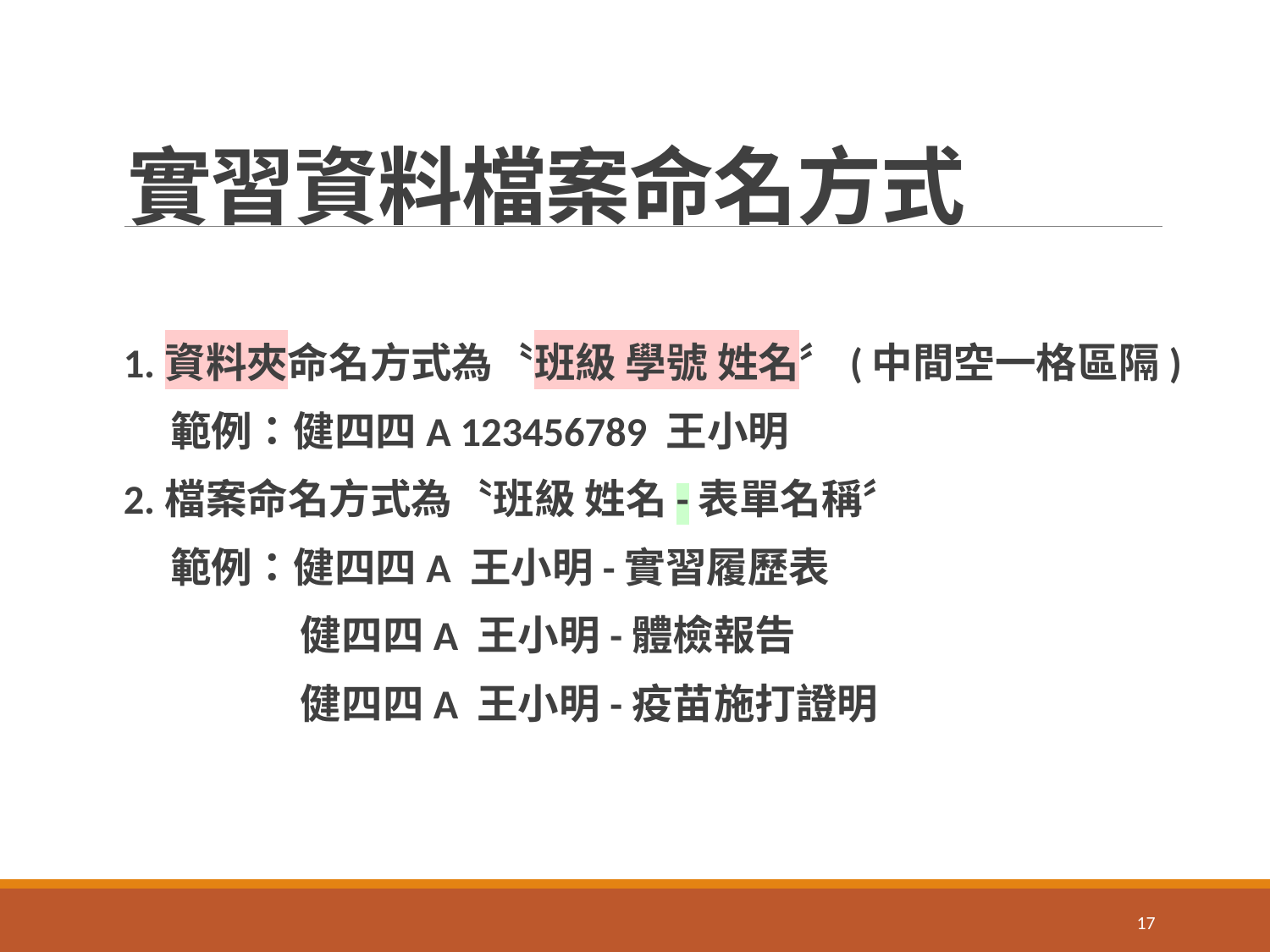

# 實習資料檔案命名方式
1.資料夾命名方式為〝班級 學號 姓名〞(中間空一格區隔)
    範例：健四四A 123456789 王小明
2.檔案命名方式為〝班級 姓名-表單名稱〞
    範例：健四四A 王小明-實習履歷表
                  健四四A 王小明-體檢報告
                  健四四A 王小明-疫苗施打證明
17